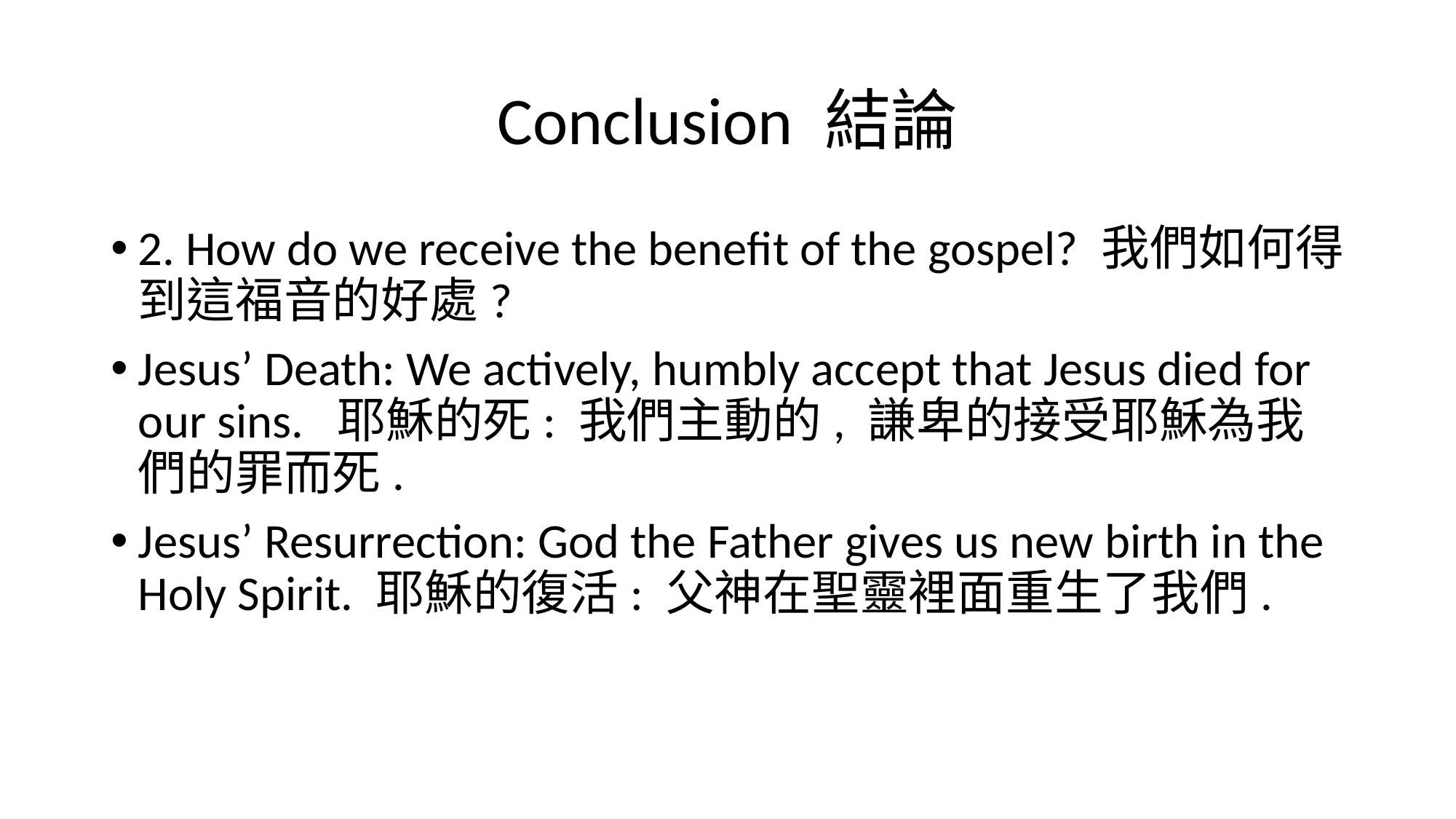

# Conclusion 結論
2. How do we receive the benefit of the gospel? 我們如何得到這福音的好處?
Jesus’ Death: We actively, humbly accept that Jesus died for our sins.  耶穌的死: 我們主動的, 謙卑的接受耶穌為我們的罪而死.
Jesus’ Resurrection: God the Father gives us new birth in the Holy Spirit. 耶穌的復活: 父神在聖靈裡面重生了我們.